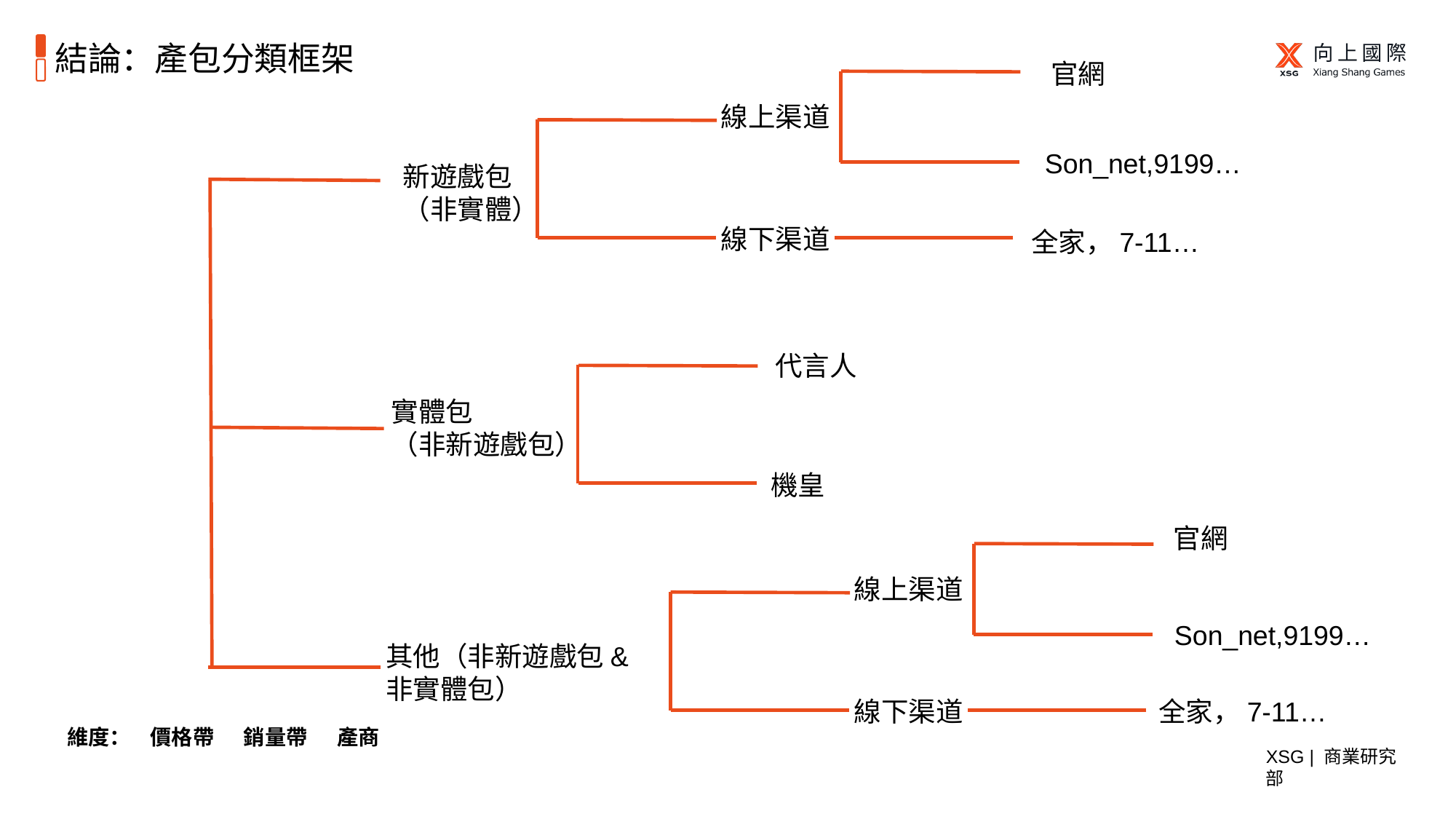

# 結論：產包分類框架
官網
線上渠道
Son_net,9199…
新遊戲包
（非實體）
線下渠道
全家，7-11…
代言人
實體包
（非新遊戲包）
機皇
官網
線上渠道
Son_net,9199…
其他（非新遊戲包&非實體包）
線下渠道
全家，7-11…
維度：    價格帶      銷量帶      產商